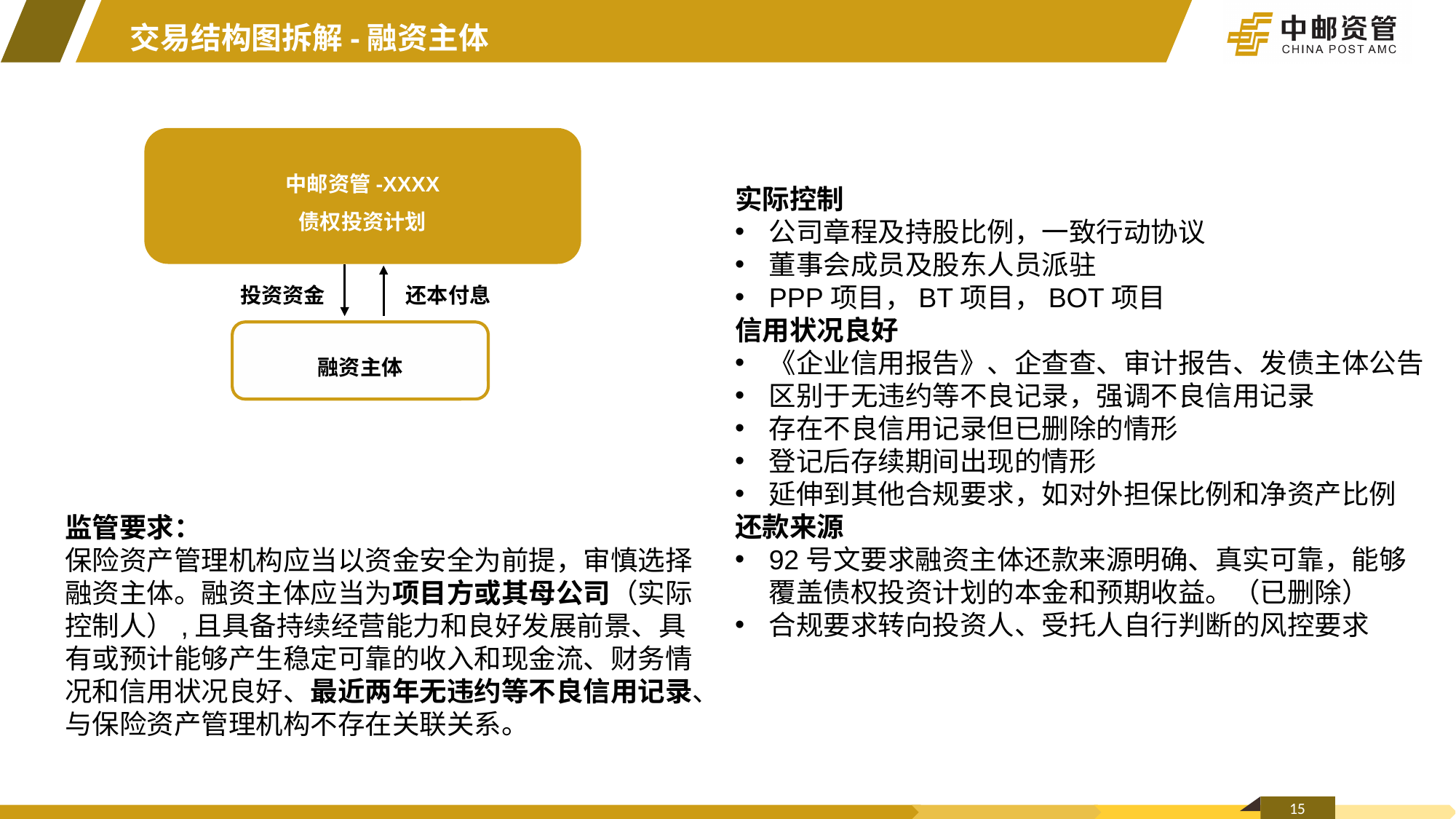

交易结构图拆解-融资主体
中邮资管-XXXX
债权投资计划
实际控制
公司章程及持股比例，一致行动协议
董事会成员及股东人员派驻
PPP项目，BT项目，BOT项目
信用状况良好
《企业信用报告》、企查查、审计报告、发债主体公告
区别于无违约等不良记录，强调不良信用记录
存在不良信用记录但已删除的情形
登记后存续期间出现的情形
延伸到其他合规要求，如对外担保比例和净资产比例
还款来源
92号文要求融资主体还款来源明确、真实可靠，能够覆盖债权投资计划的本金和预期收益。（已删除）
合规要求转向投资人、受托人自行判断的风控要求
投资资金
还本付息
融资主体
监管要求：
保险资产管理机构应当以资金安全为前提，审慎选择融资主体。融资主体应当为项目方或其母公司（实际控制人）,且具备持续经营能力和良好发展前景、具有或预计能够产生稳定可靠的收入和现金流、财务情况和信用状况良好、最近两年无违约等不良信用记录、与保险资产管理机构不存在关联关系。